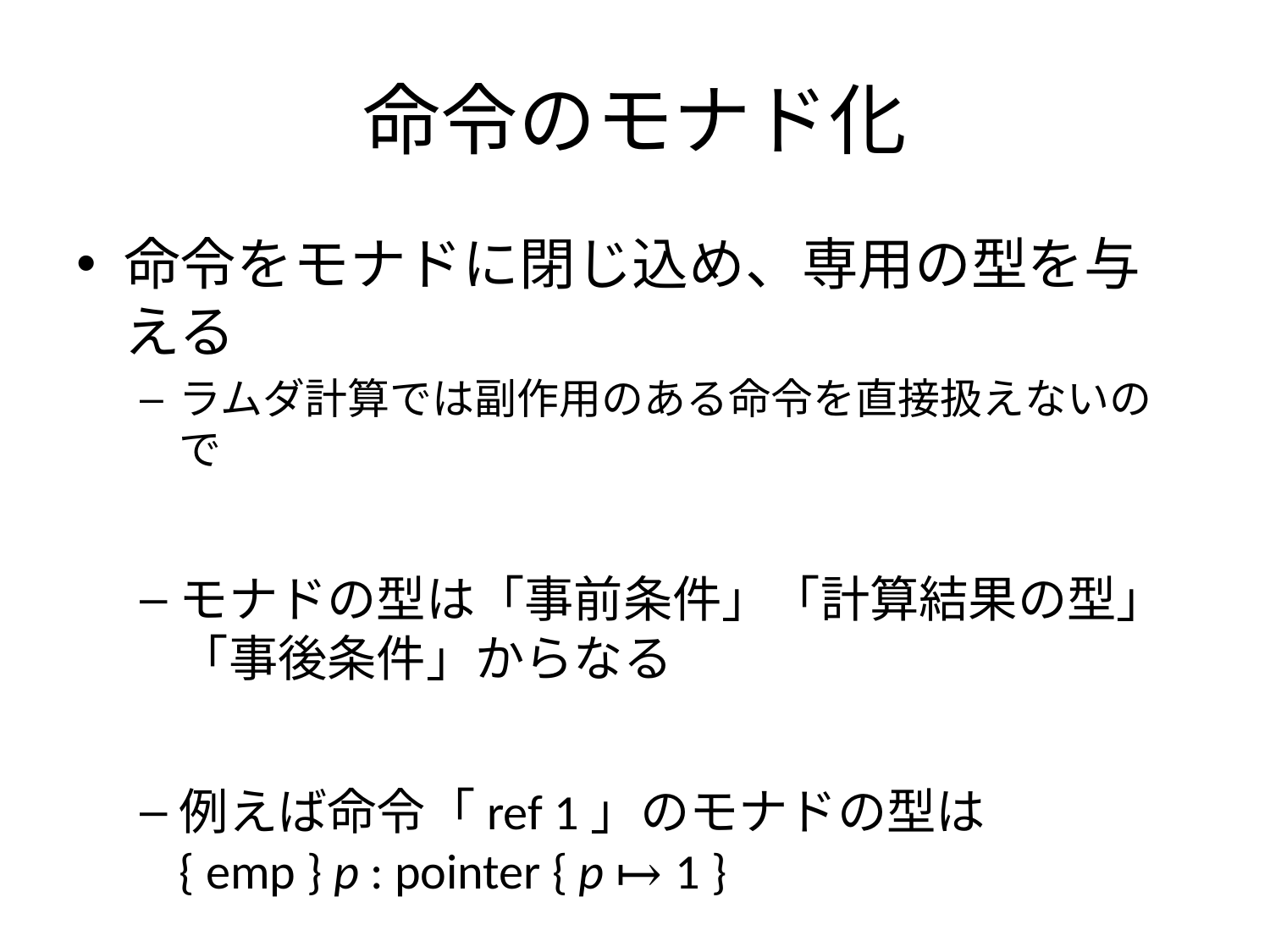

# 命令のモナド化
命令をモナドに閉じ込め、専用の型を与える
ラムダ計算では副作用のある命令を直接扱えないので

モナドの型は「事前条件」「計算結果の型」「事後条件」からなる

例えば命令「ref 1」のモナドの型は
{ emp } p : pointer { p ↦ 1 }